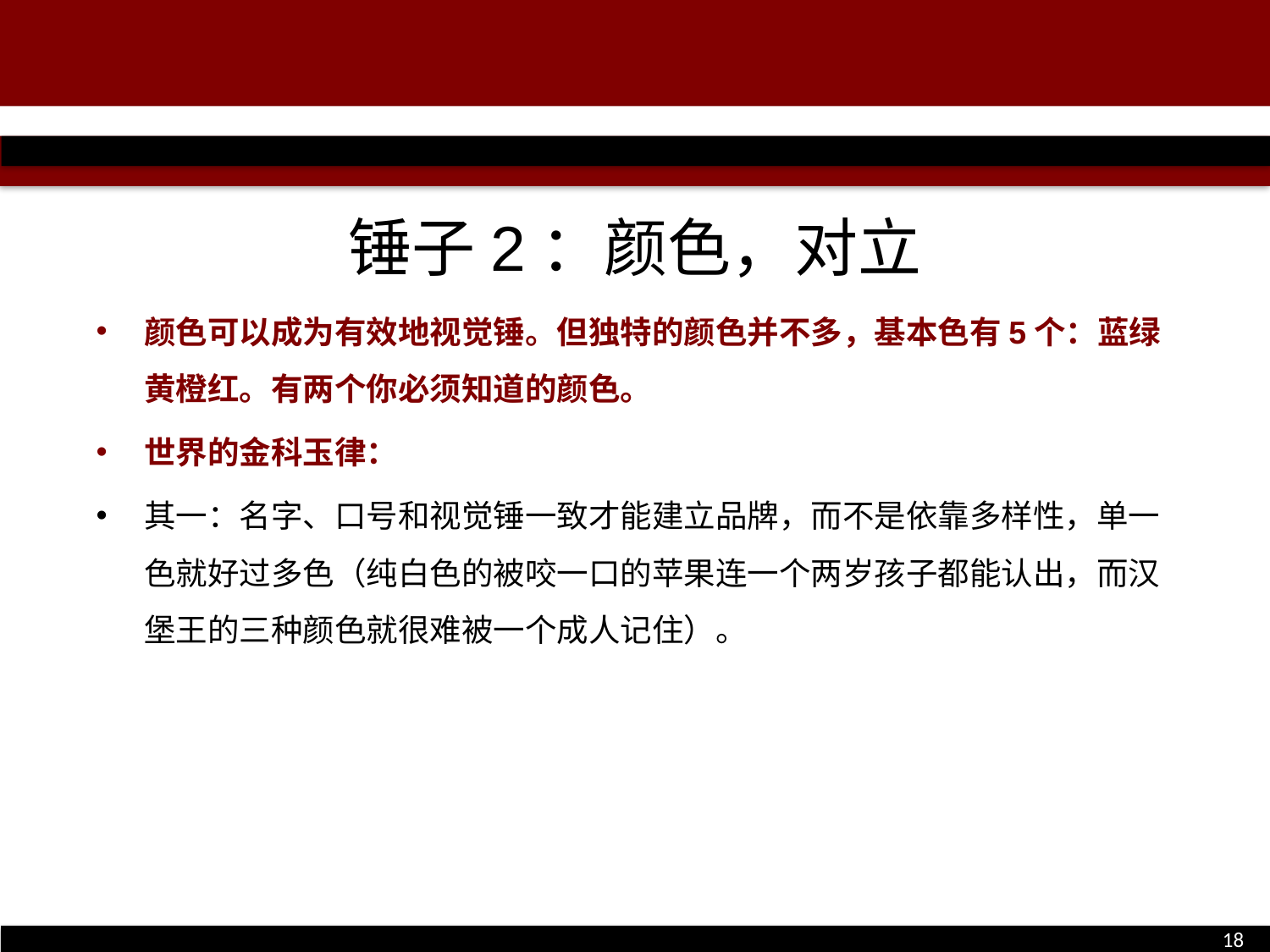

# 锤子2：颜色，对立
颜色可以成为有效地视觉锤。但独特的颜色并不多，基本色有5个：蓝绿黄橙红。有两个你必须知道的颜色。
世界的金科玉律：
其一：名字、口号和视觉锤一致才能建立品牌，而不是依靠多样性，单一色就好过多色（纯白色的被咬一口的苹果连一个两岁孩子都能认出，而汉堡王的三种颜色就很难被一个成人记住）。